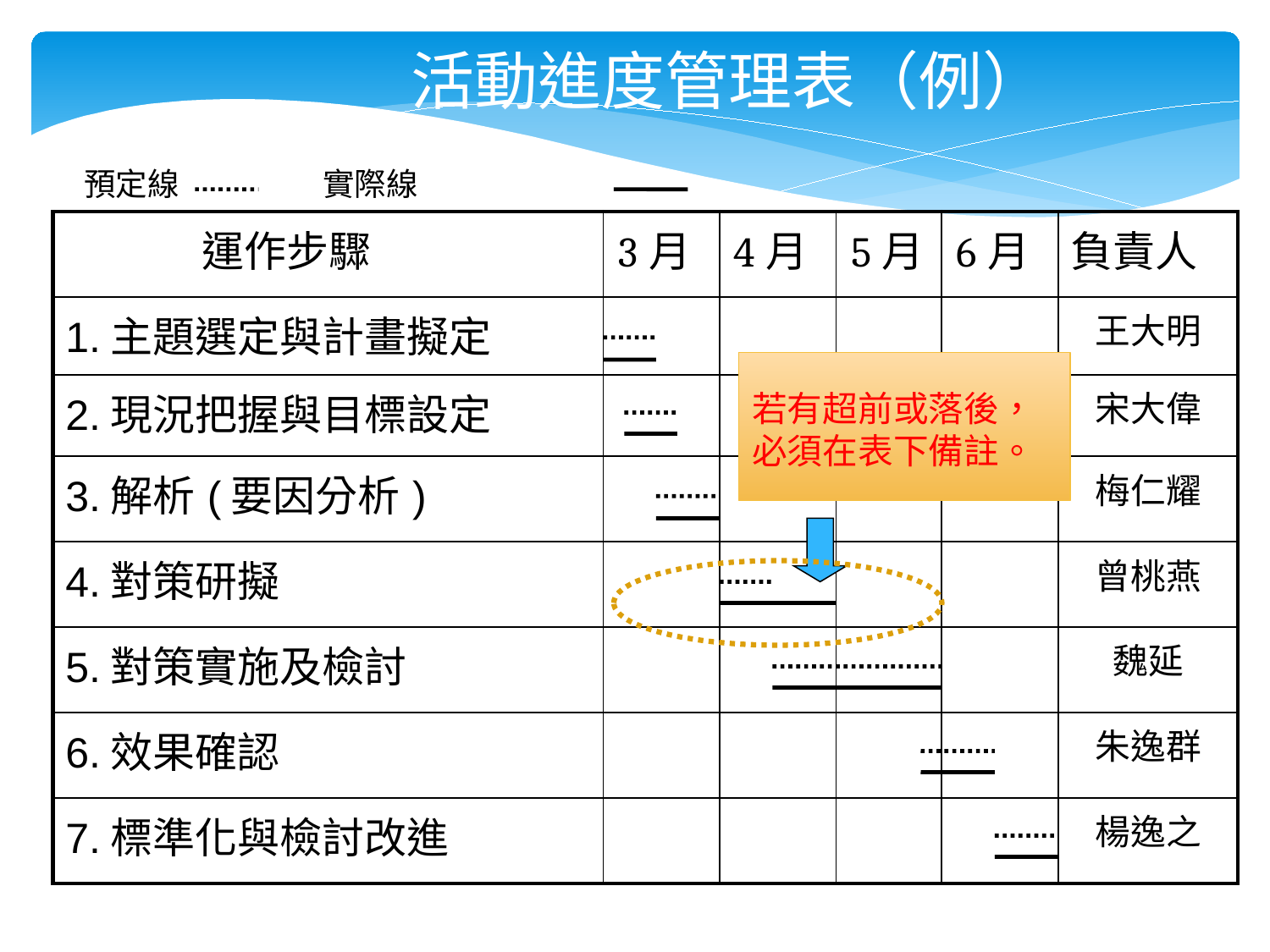

活動進度管理表（例）
預定線                    實際線

| 運作步驟 | 3月 | 4月 | 5月 | 6月 | 負責人 |
| --- | --- | --- | --- | --- | --- |
| 1.主題選定與計畫擬定 |  |  |  |  | 王大明 |
| 2.現況把握與目標設定 |  |  |  |  | 宋大偉 |
| 3.解析(要因分析) |  |  |  |  | 梅仁耀 |
| 4.對策研擬 |  |  |  |  | 曾桃燕 |
| 5.對策實施及檢討 |  |  |  |  | 魏延 |
| 6.效果確認 |  |  |  |  | 朱逸群 |
| 7.標準化與檢討改進 |  |  |  |  | 楊逸之 |

若有超前或落後，必須在表下備註。